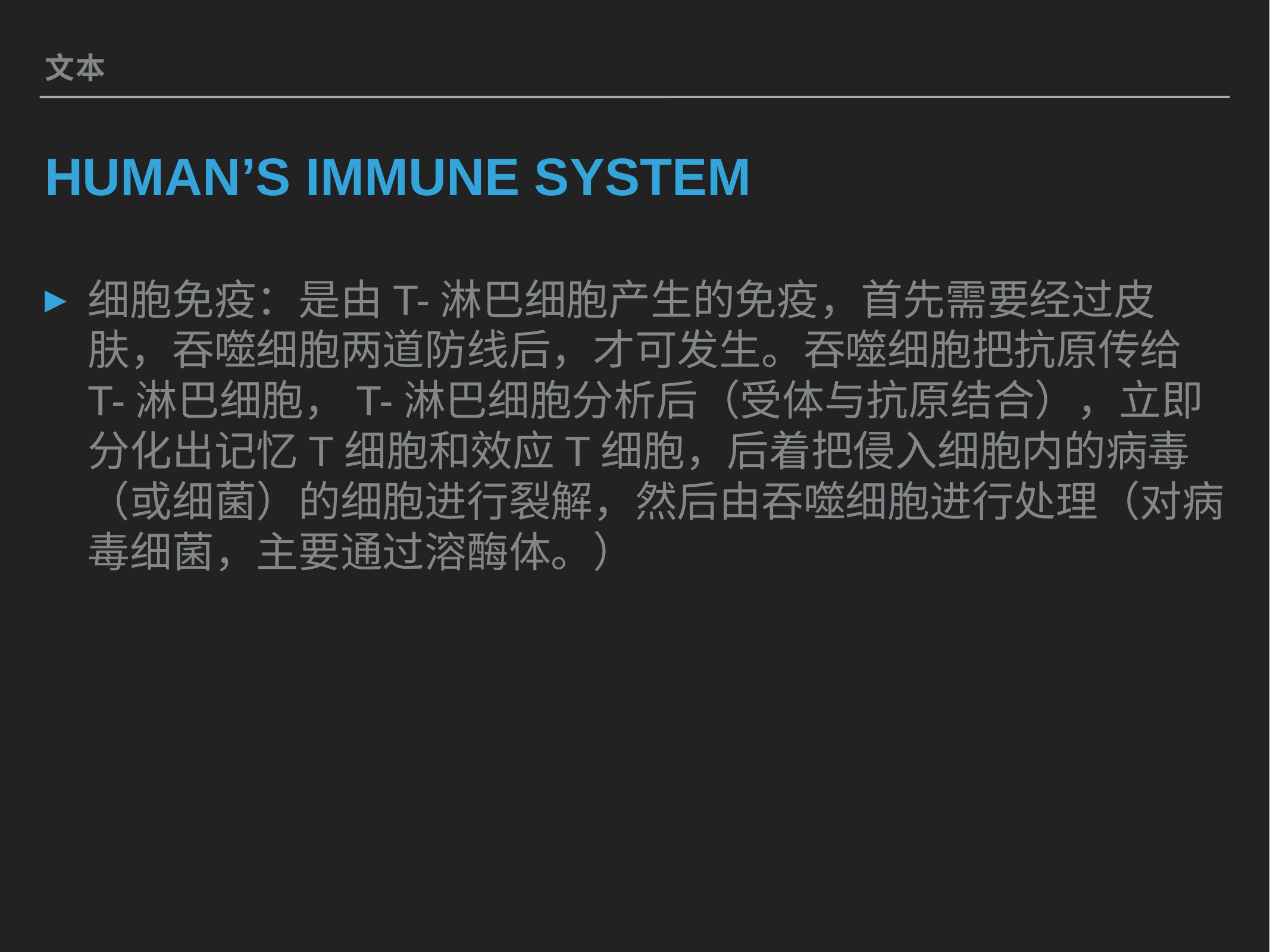

文本
# Human’s immune system
细胞免疫：是由T-淋巴细胞产生的免疫，首先需要经过皮肤，吞噬细胞两道防线后，才可发生。吞噬细胞把抗原传给T-淋巴细胞，T-淋巴细胞分析后（受体与抗原结合），立即分化出记忆T细胞和效应T细胞，后着把侵入细胞内的病毒（或细菌）的细胞进行裂解，然后由吞噬细胞进行处理（对病毒细菌，主要通过溶酶体。）